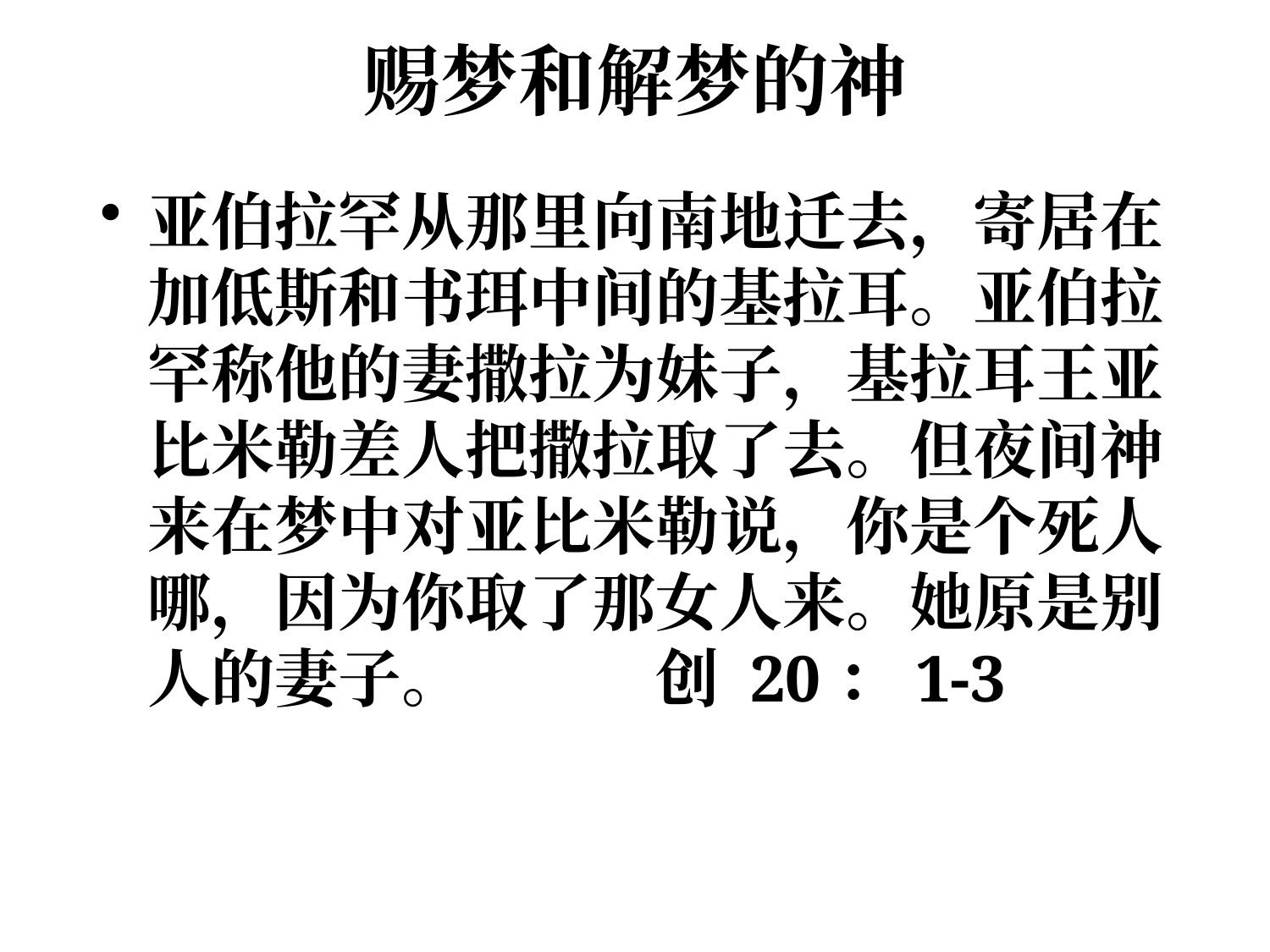

# 赐梦和解梦的神
亚伯拉罕从那里向南地迁去，寄居在加低斯和书珥中间的基拉耳。亚伯拉罕称他的妻撒拉为妹子，基拉耳王亚比米勒差人把撒拉取了去。但夜间神来在梦中对亚比米勒说，你是个死人哪，因为你取了那女人来。她原是别人的妻子。 		创 20：1-3